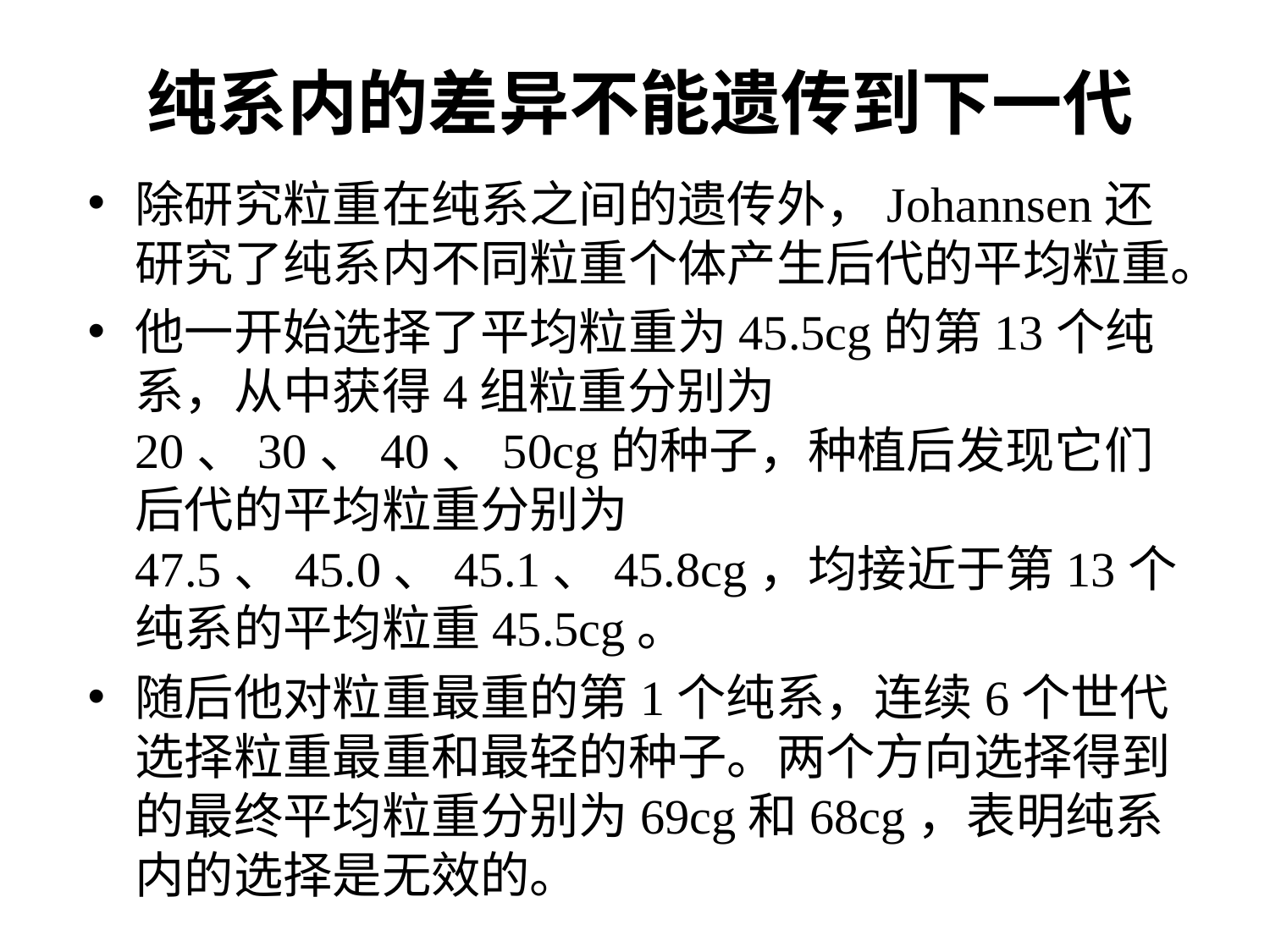

# 纯系内的差异不能遗传到下一代
除研究粒重在纯系之间的遗传外，Johannsen还研究了纯系内不同粒重个体产生后代的平均粒重。
他一开始选择了平均粒重为45.5cg的第13个纯系，从中获得4组粒重分别为20、30、40、50cg的种子，种植后发现它们后代的平均粒重分别为47.5、45.0、45.1、45.8cg，均接近于第13个纯系的平均粒重45.5cg。
随后他对粒重最重的第1个纯系，连续6个世代选择粒重最重和最轻的种子。两个方向选择得到的最终平均粒重分别为69cg和68cg，表明纯系内的选择是无效的。